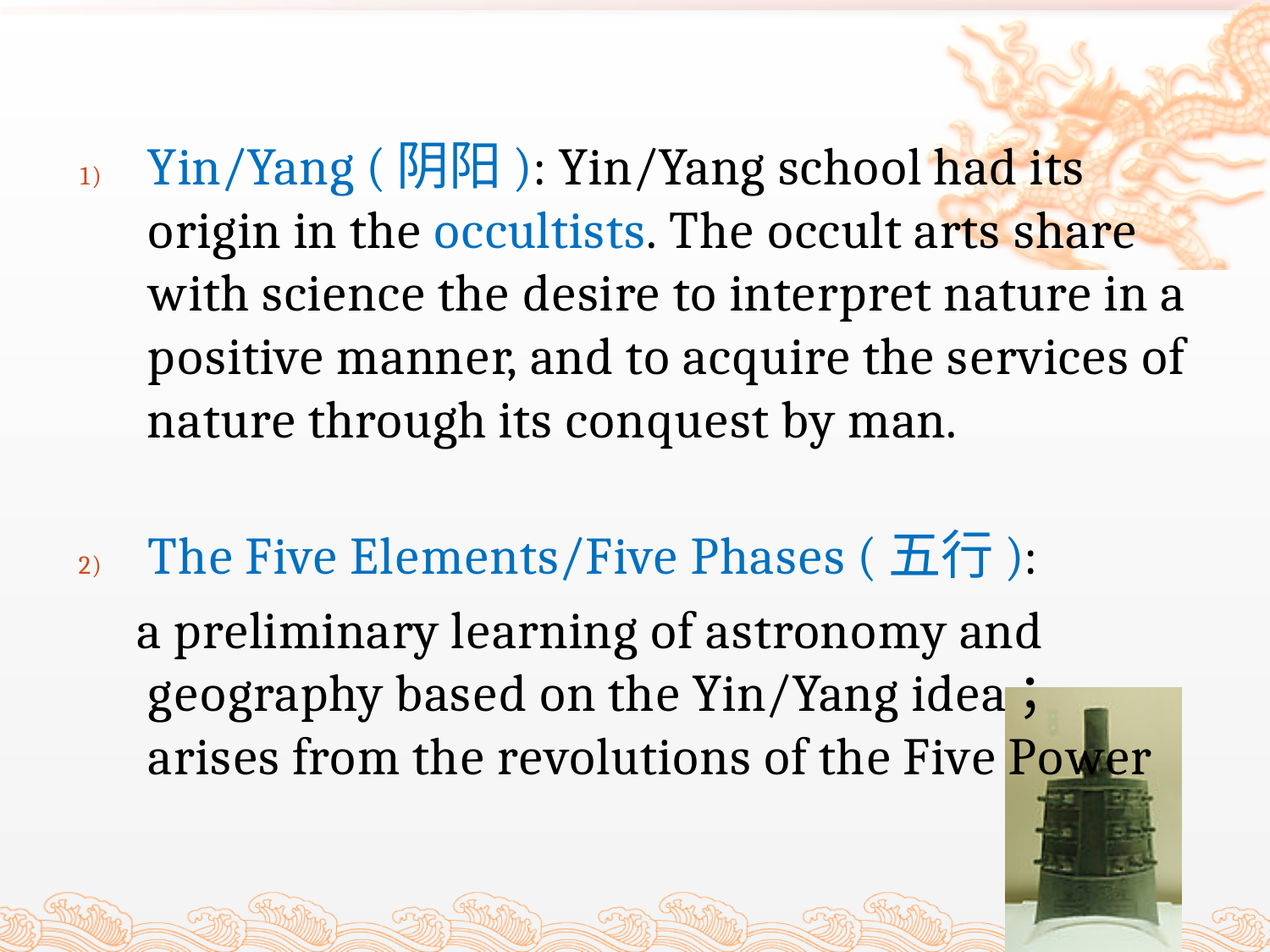

#
Yin/Yang (阴阳): Yin/Yang school had its origin in the occultists. The occult arts share with science the desire to interpret nature in a positive manner, and to acquire the services of nature through its conquest by man.
The Five Elements/Five Phases (五行):
     a preliminary learning of astronomy and geography based on the Yin/Yang idea；
arises from the revolutions of the Five Power